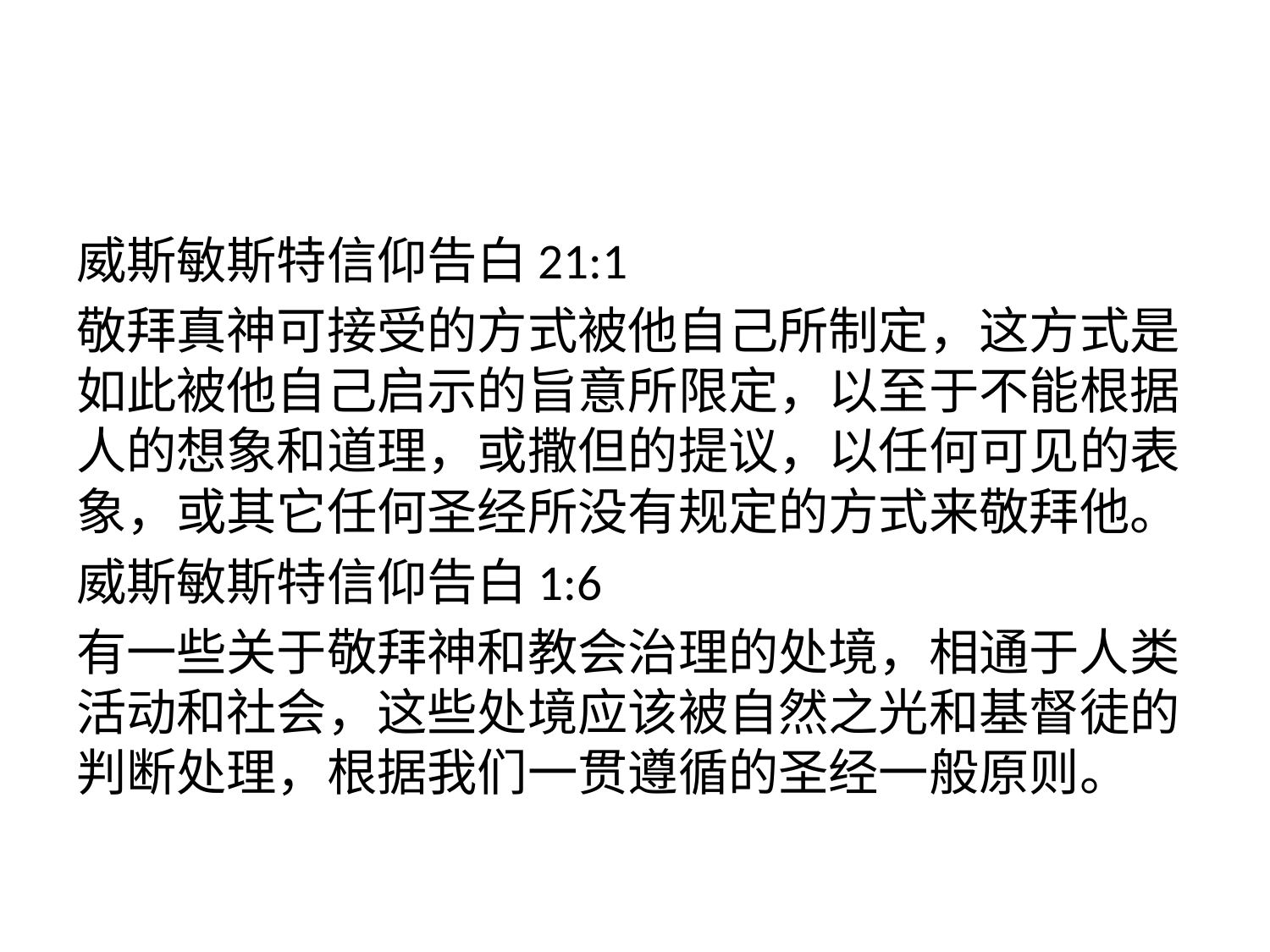

#
威斯敏斯特信仰告白21:1
敬拜真神可接受的方式被他自己所制定，这方式是如此被他自己启示的旨意所限定，以至于不能根据人的想象和道理，或撒但的提议，以任何可见的表象，或其它任何圣经所没有规定的方式来敬拜他。
威斯敏斯特信仰告白1:6
有一些关于敬拜神和教会治理的处境，相通于人类活动和社会，这些处境应该被自然之光和基督徒的判断处理，根据我们一贯遵循的圣经一般原则。